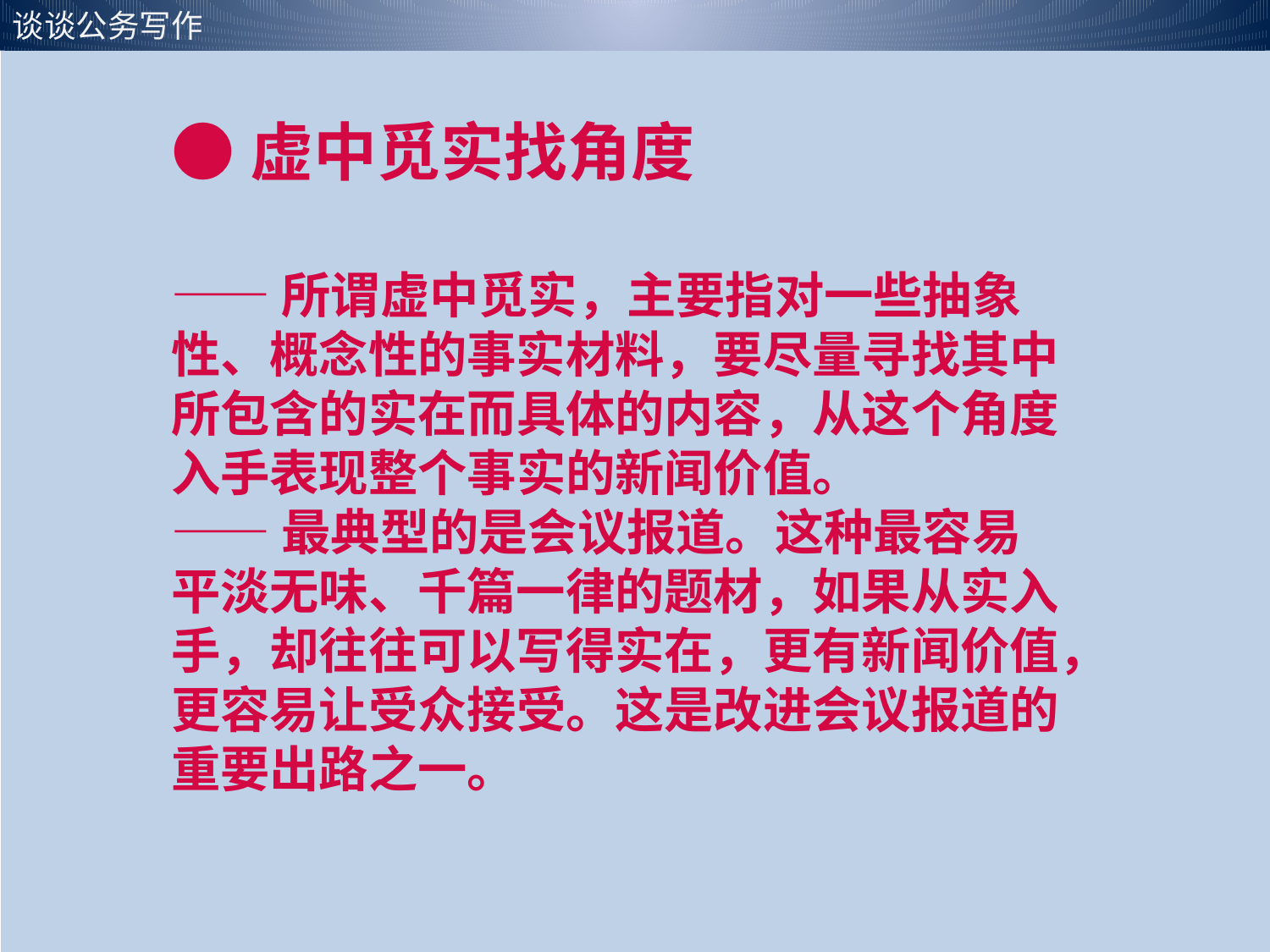

●虚中觅实找角度

——所谓虚中觅实，主要指对一些抽象性、概念性的事实材料，要尽量寻找其中所包含的实在而具体的内容，从这个角度入手表现整个事实的新闻价值。
——最典型的是会议报道。这种最容易平淡无味、千篇一律的题材，如果从实入手，却往往可以写得实在，更有新闻价值，更容易让受众接受。这是改进会议报道的重要出路之一。